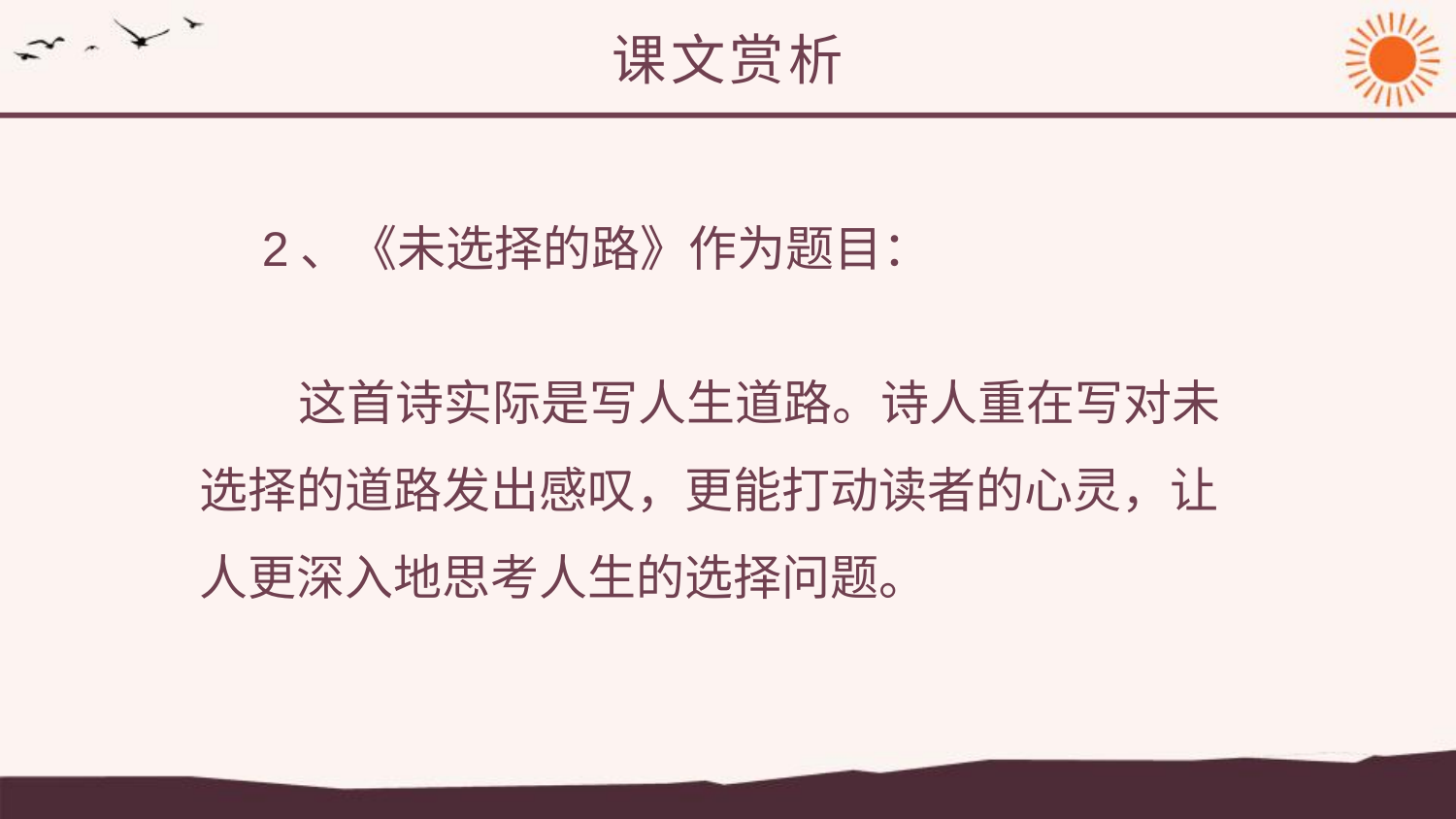

课文赏析

2、《未选择的路》作为题目：
        这首诗实际是写人生道路。诗人重在写对未选择的道路发出感叹，更能打动读者的心灵，让人更深入地思考人生的选择问题。